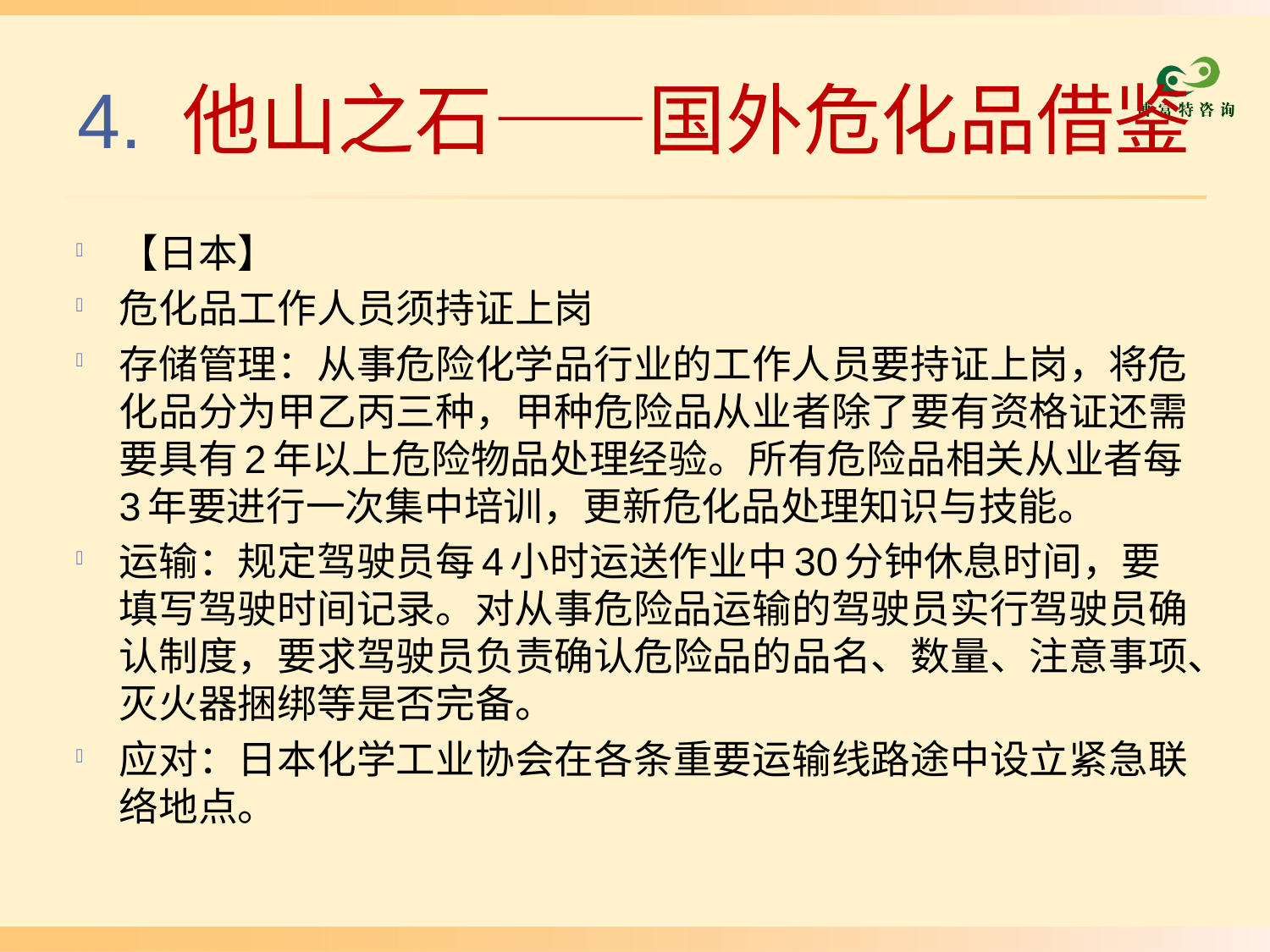

# 4. 他山之石——国外危化品借鉴
【日本】
危化品工作人员须持证上岗
存储管理：从事危险化学品行业的工作人员要持证上岗，将危化品分为甲乙丙三种，甲种危险品从业者除了要有资格证还需要具有2年以上危险物品处理经验。所有危险品相关从业者每3年要进行一次集中培训，更新危化品处理知识与技能。
运输：规定驾驶员每4小时运送作业中30分钟休息时间，要填写驾驶时间记录。对从事危险品运输的驾驶员实行驾驶员确认制度，要求驾驶员负责确认危险品的品名、数量、注意事项、灭火器捆绑等是否完备。
应对：日本化学工业协会在各条重要运输线路途中设立紧急联络地点。